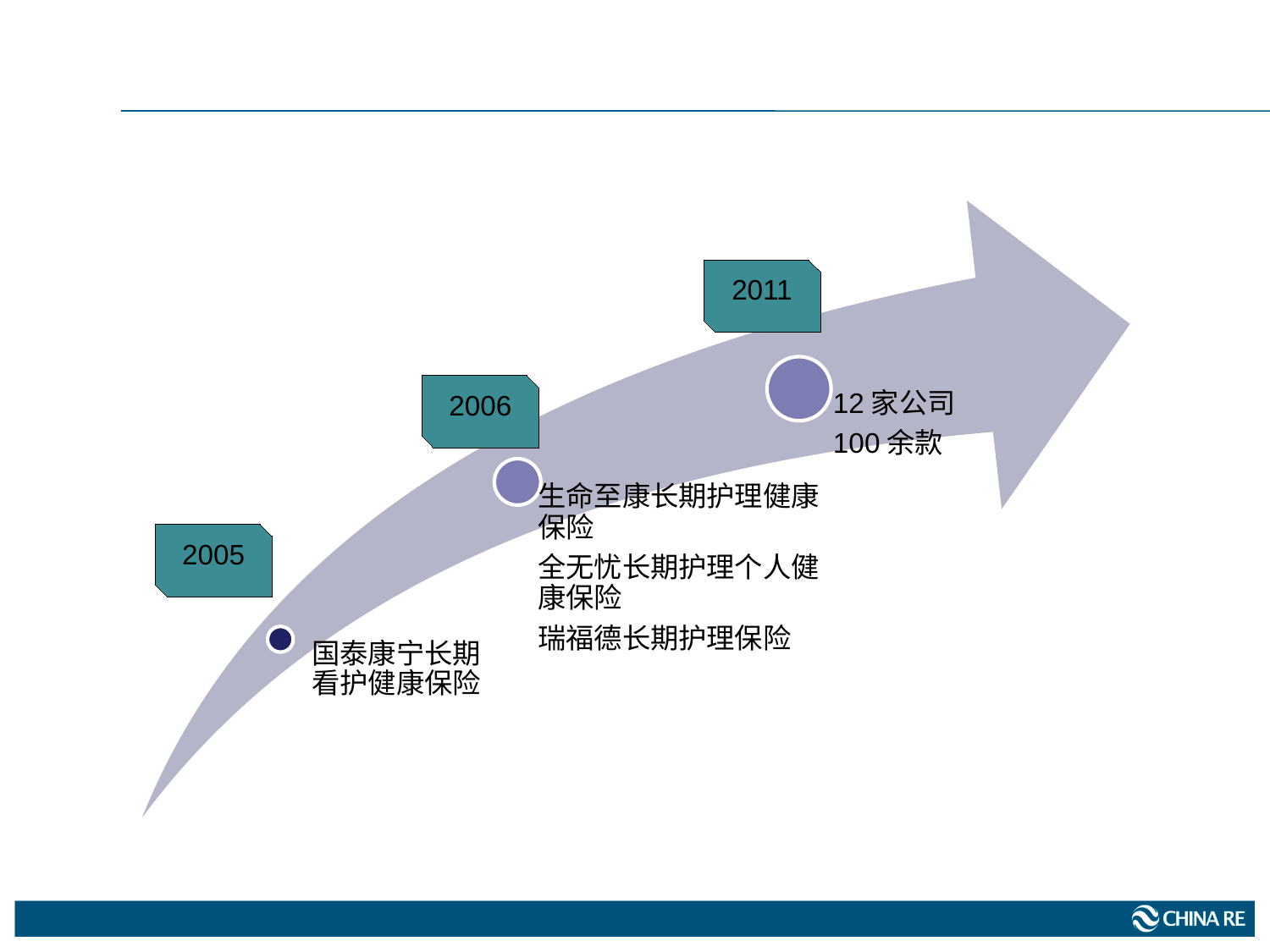

国泰康宁长期看护健康保险
生命至康长期护理健康保险
全无忧长期护理个人健康保险
瑞福德长期护理保险
12家公司
100余款
2011
2006
2005